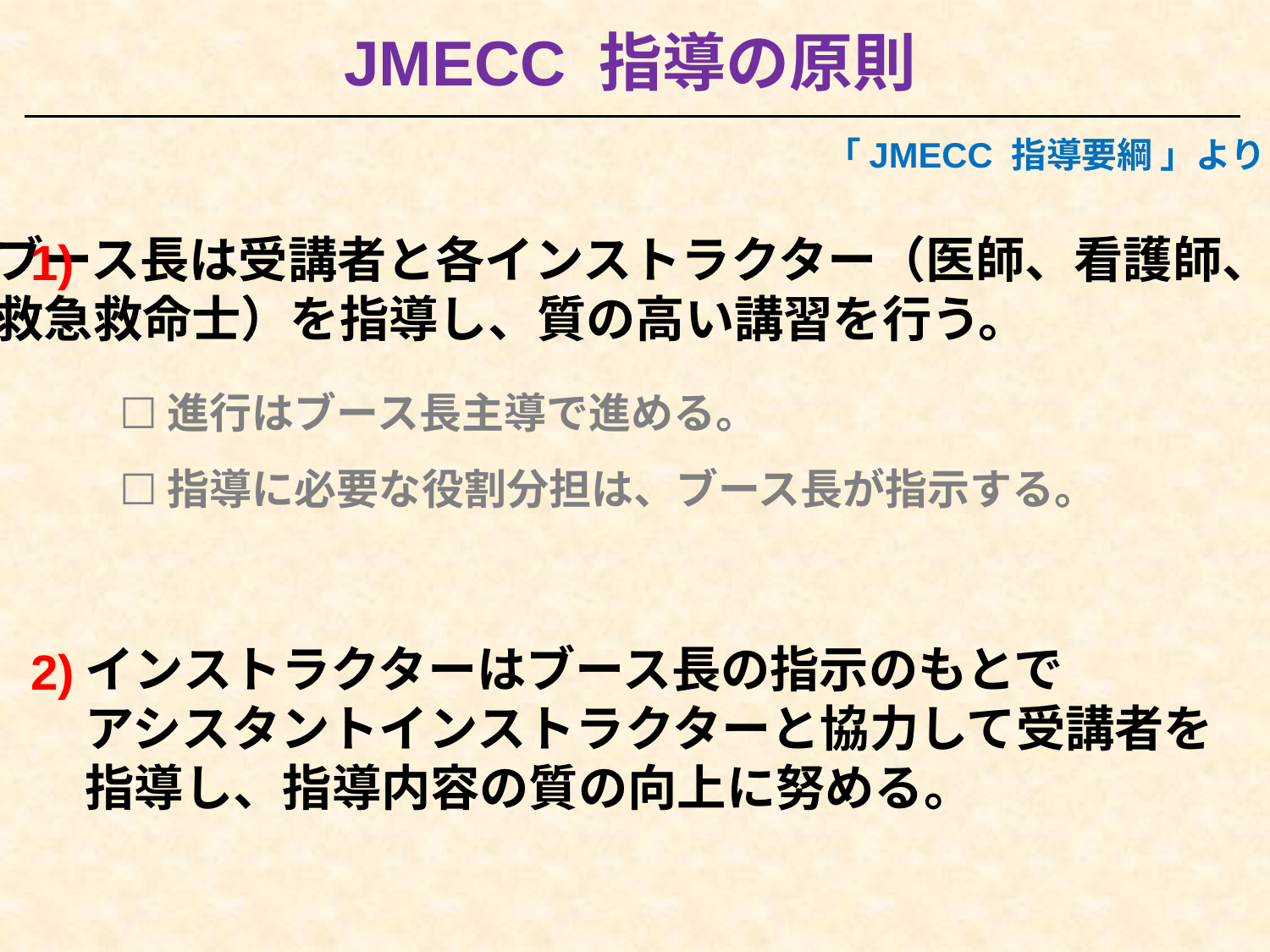

JMECC 指導の原則
「JMECC 指導要綱 」より
ブース長は受講者と各インストラクター（医師、看護師、
救急救命士）を指導し、質の高い講習を行う。
1)
☐進行はブース長主導で進める。
☐指導に必要な役割分担は、ブース長が指示する。
インストラクターはブース長の指示のもとで
アシスタントインストラクターと協力して受講者を指導し、指導内容の質の向上に努める。
2)